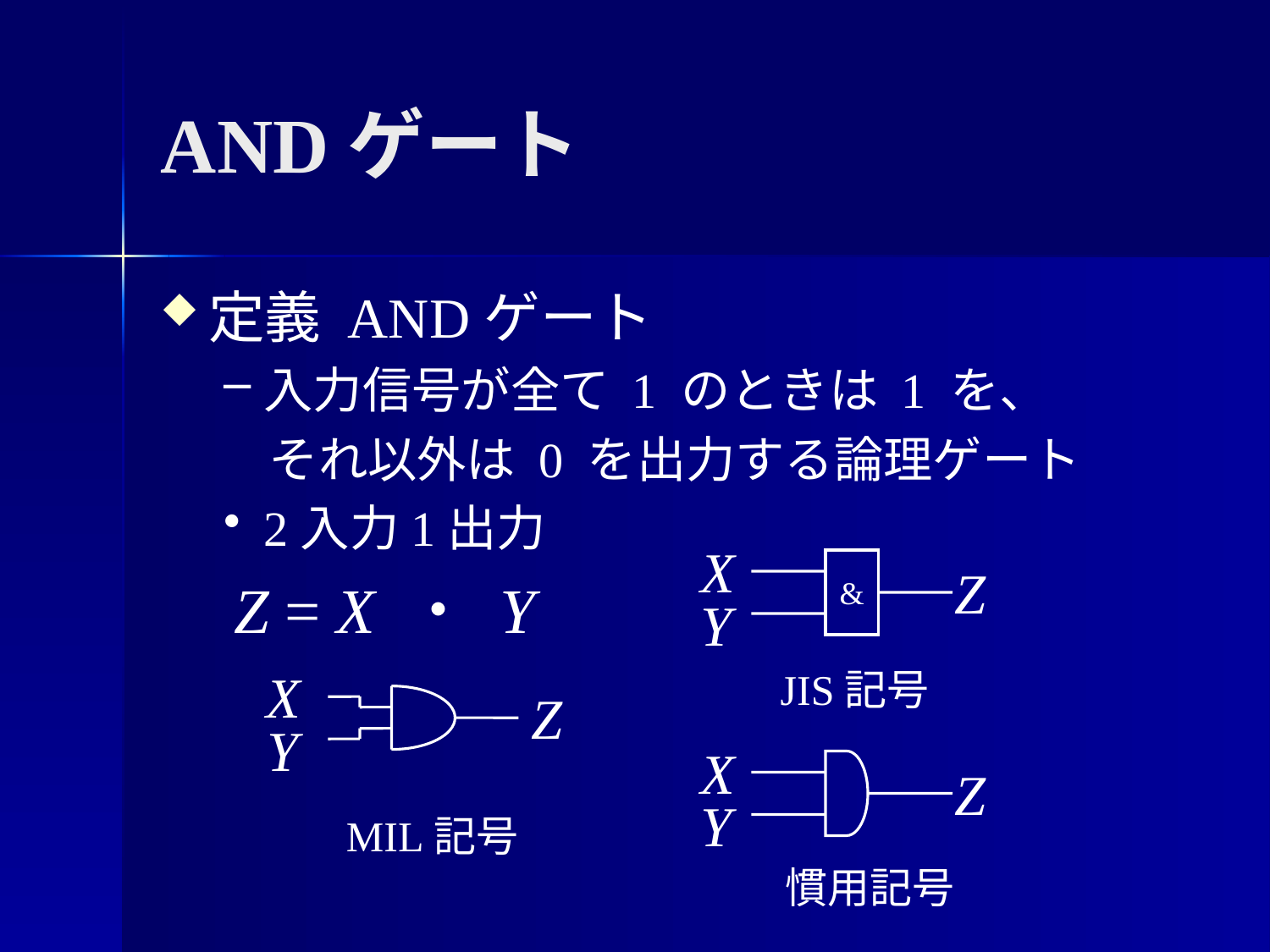

# ANDゲート
定義 ANDゲート
入力信号が全て 1 のときは 1 を、
   それ以外は 0 を出力する論理ゲート
2入力1出力
X
&
Z

Y

JIS記号
X

Z

Y

慣用記号
Z = X ・ Y
X
Z

Y

MIL記号